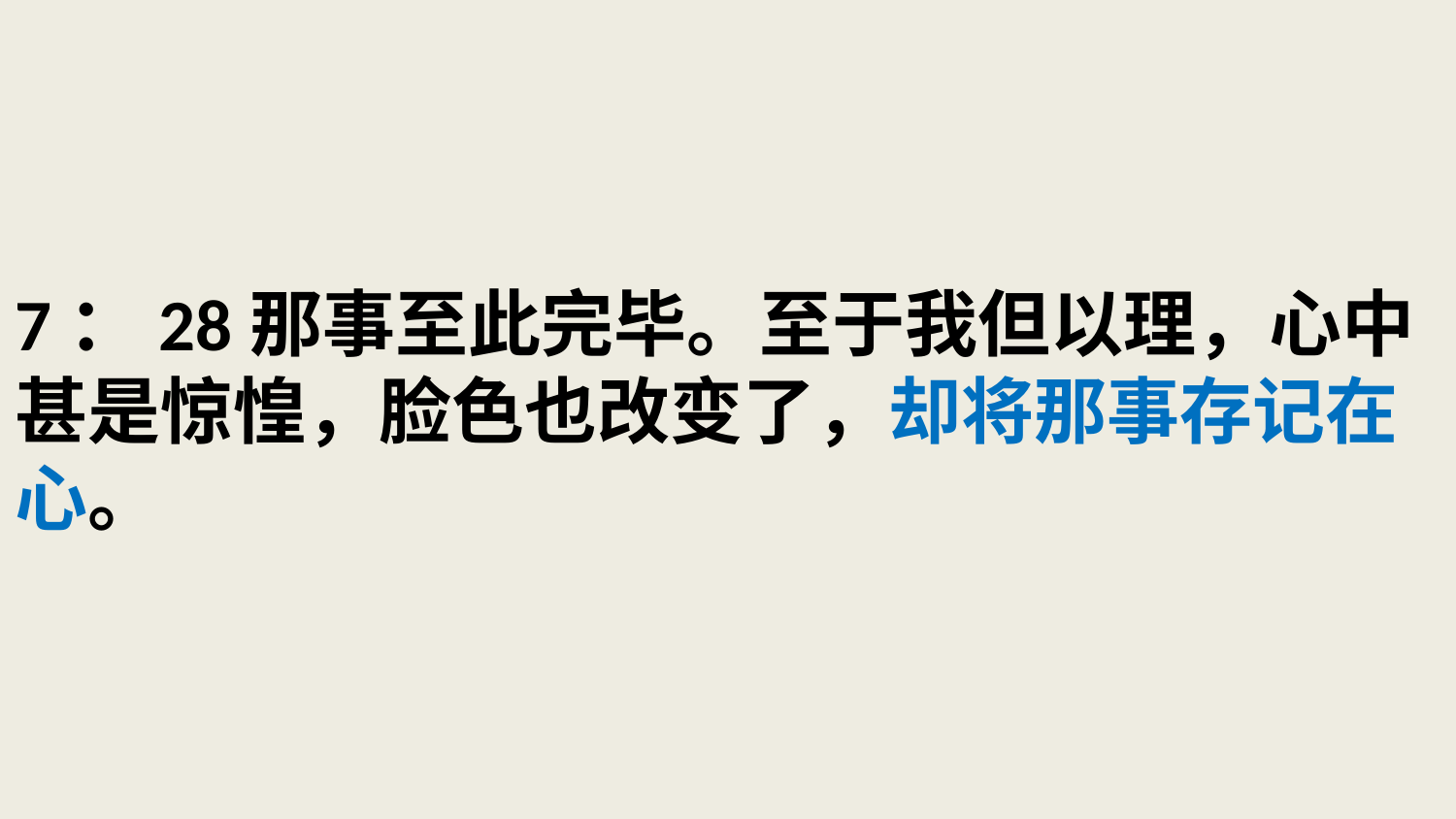

# 7：28那事至此完毕。至于我但以理，心中甚是惊惶，脸色也改变了，却将那事存记在心。